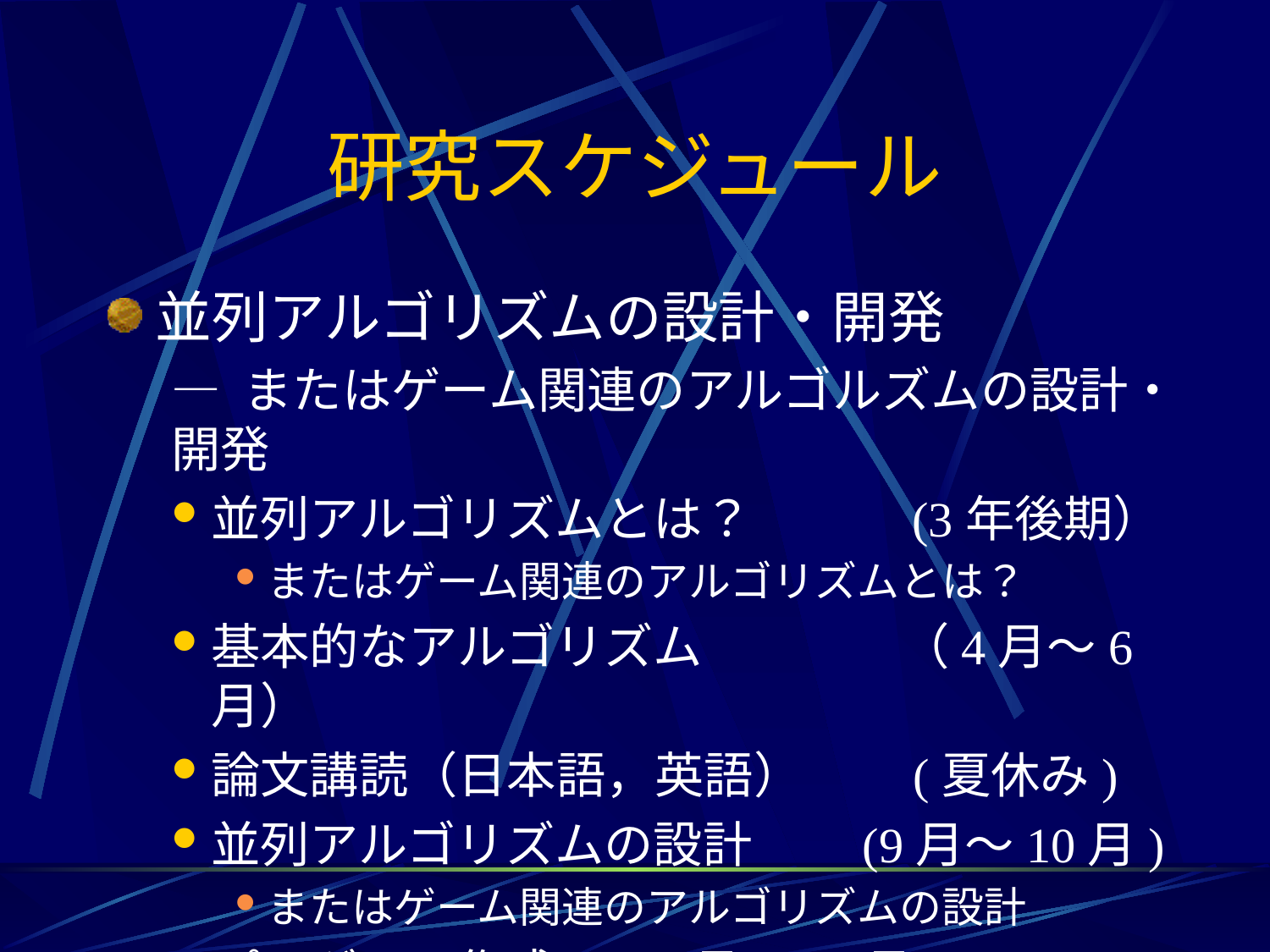

# 研究スケジュール
並列アルゴリズムの設計・開発
― またはゲーム関連のアルゴルズムの設計・開発
並列アルゴリズムとは？　　　(3年後期）
またはゲーム関連のアルゴリズムとは？
基本的なアルゴリズム　　　　（4月～6月）
論文講読（日本語，英語）　　(夏休み)
並列アルゴリズムの設計　　(9月～10月)
またはゲーム関連のアルゴリズムの設計
プログラム作成　(11月～12月)